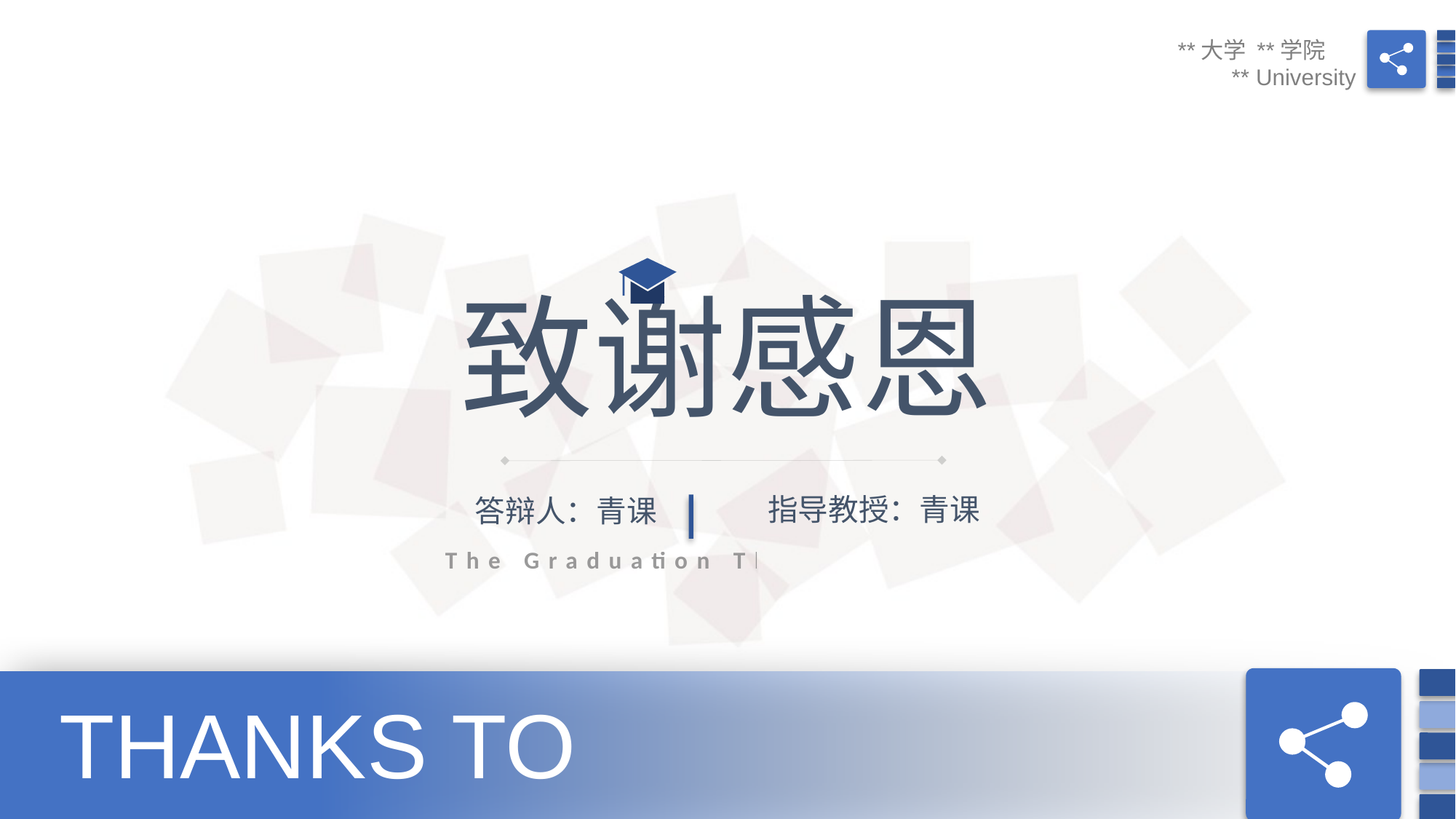

**大学 **学院
** University

致谢感恩
指导教授：青课
答辩人：青课

The Graduation Thesis Defense

THANKS TO